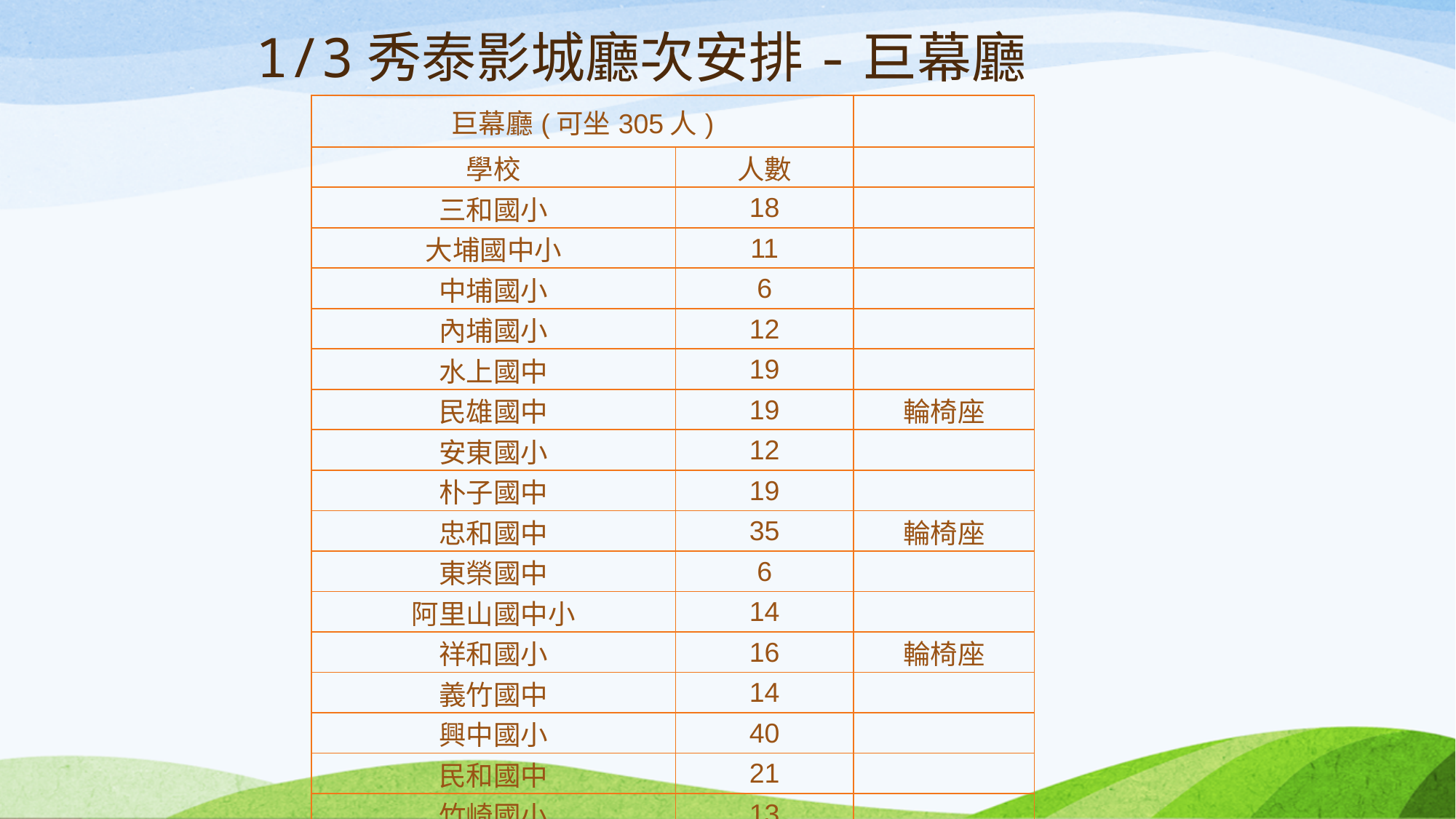

# 1/3秀泰影城廳次安排-巨幕廳
| 巨幕廳(可坐305人) |  |  |
| --- | --- | --- |
| 學校 | 人數 |  |
| 三和國小 | 18 |  |
| 大埔國中小 | 11 |  |
| 中埔國小 | 6 |  |
| 內埔國小 | 12 |  |
| 水上國中 | 19 |  |
| 民雄國中 | 19 | 輪椅座 |
| 安東國小 | 12 |  |
| 朴子國中 | 19 |  |
| 忠和國中 | 35 | 輪椅座 |
| 東榮國中 | 6 |  |
| 阿里山國中小 | 14 |  |
| 祥和國小 | 16 | 輪椅座 |
| 義竹國中 | 14 |  |
| 興中國小 | 40 |  |
| 民和國中 | 21 |  |
| 竹崎國小 | 13 |  |
| 梅山國中 | 18 |  |
|  | 295 |  |